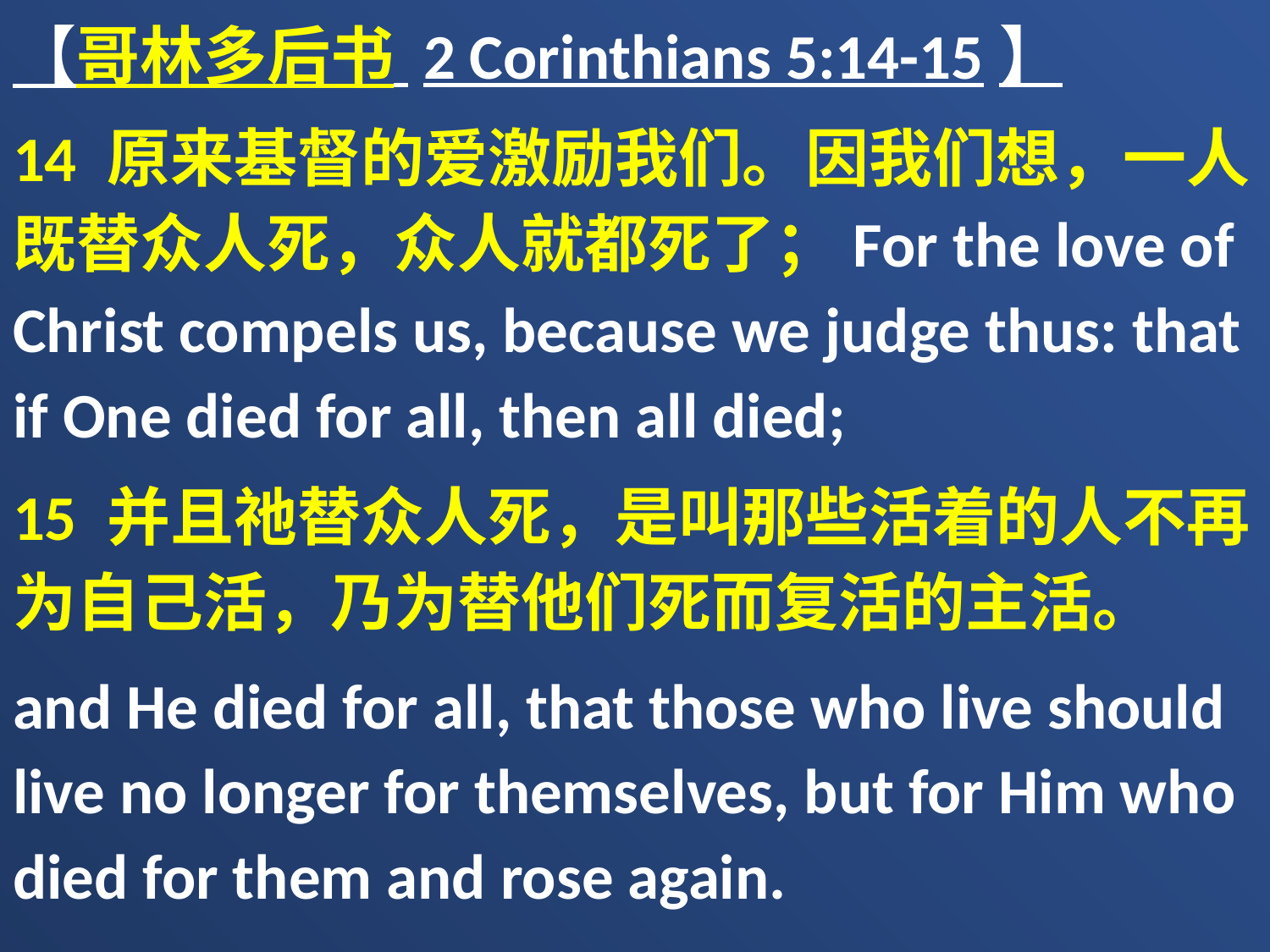

【哥林多后书 2 Corinthians 5:14-15】
14 原来基督的爱激励我们。因我们想，一人既替众人死，众人就都死了；For the love of Christ compels us, because we judge thus: that if One died for all, then all died;
15 并且祂替众人死，是叫那些活着的人不再为自己活，乃为替他们死而复活的主活。
and He died for all, that those who live should live no longer for themselves, but for Him who died for them and rose again.